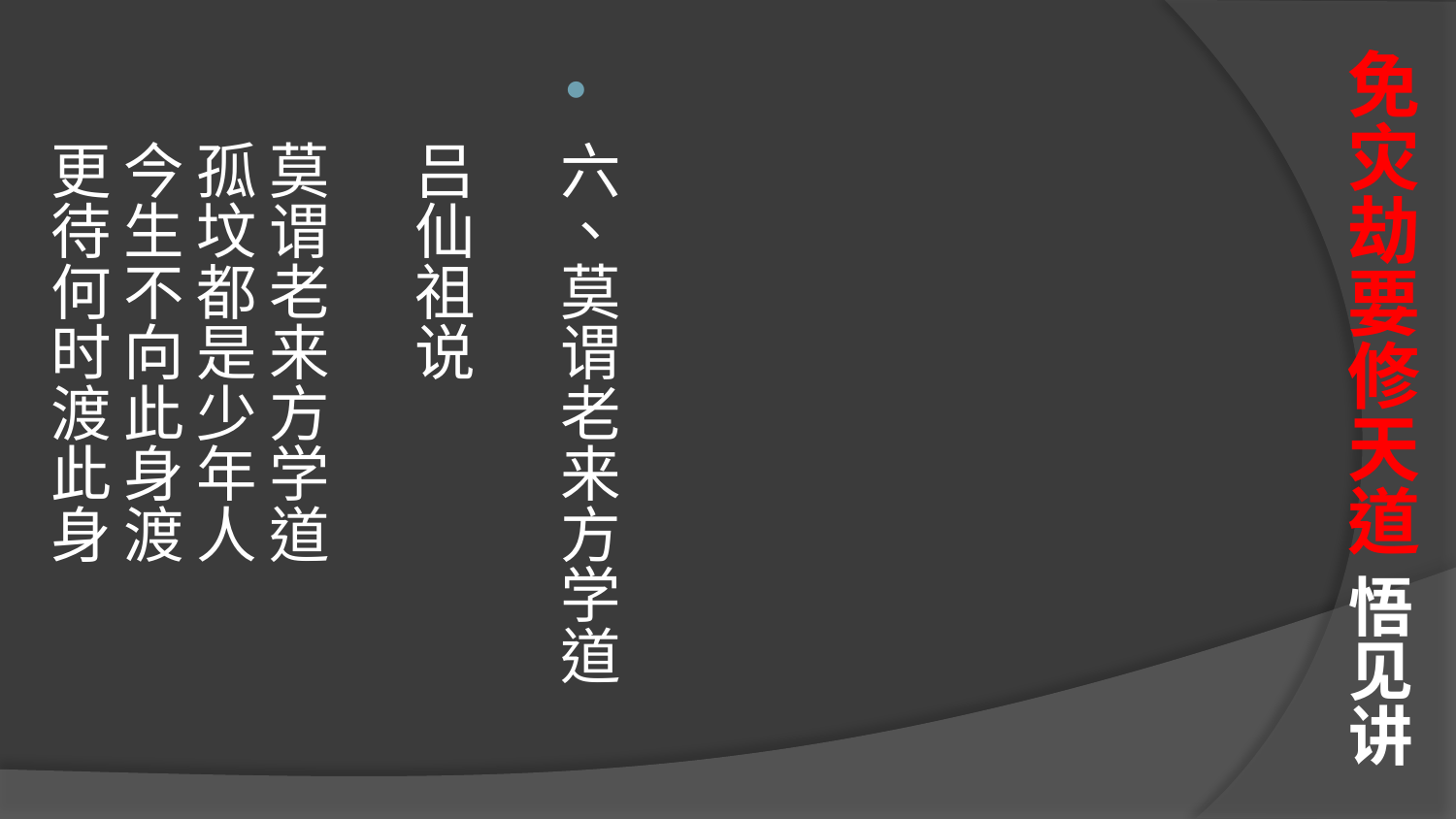

# 免灾劫要修天道 悟见讲
六、莫谓老来方学道
吕仙祖说
莫谓老来方学道
孤坟都是少年人
今生不向此身渡
更待何时渡此身